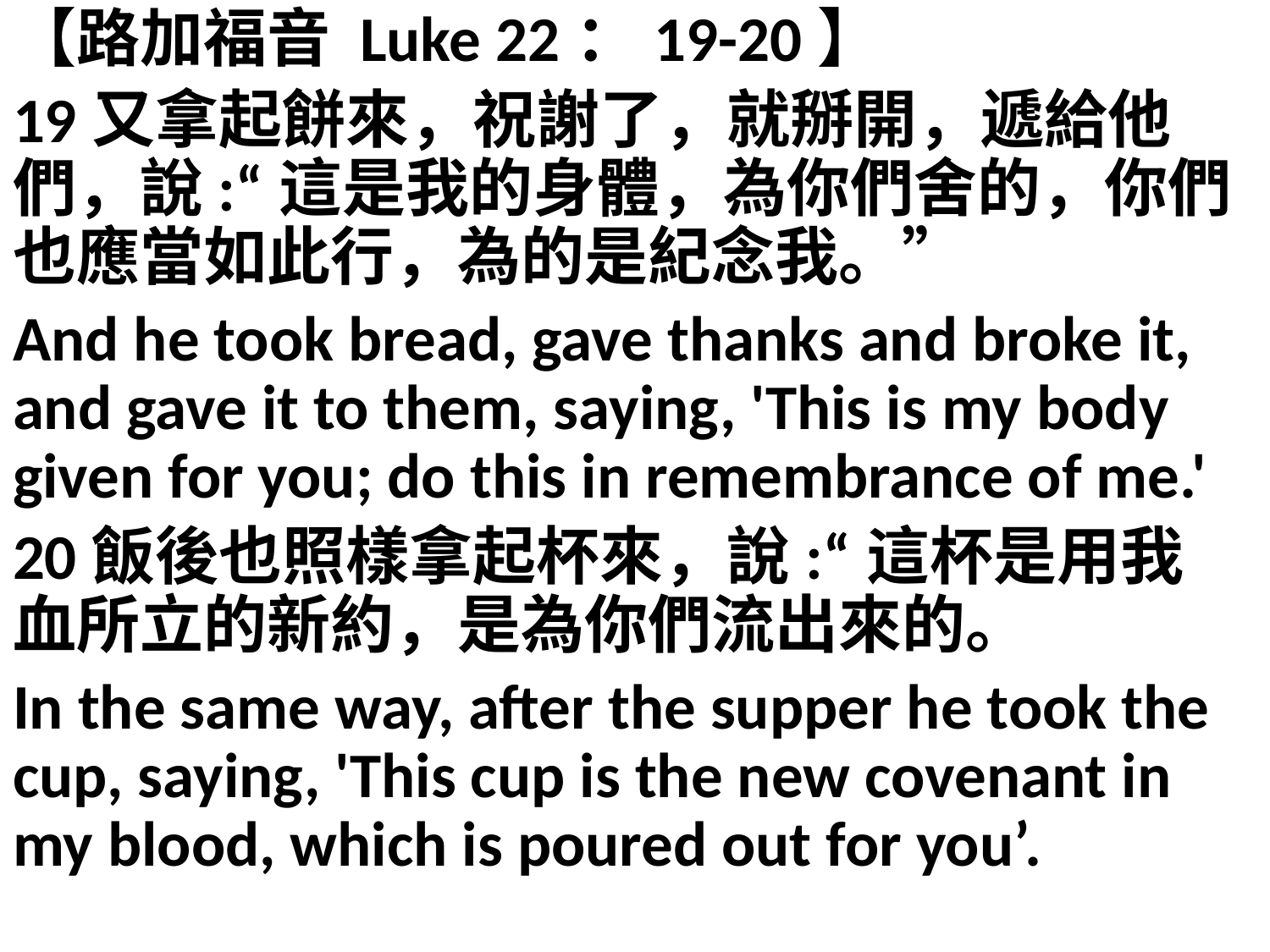

【路加福音 Luke 22：19-20】
19又拿起餅來，祝謝了，就掰開，遞給他們，說:“這是我的身體，為你們舍的，你們也應當如此行，為的是紀念我。”
And he took bread, gave thanks and broke it, and gave it to them, saying, 'This is my body given for you; do this in remembrance of me.'
20飯後也照樣拿起杯來，說:“這杯是用我血所立的新約，是為你們流出來的。
In the same way, after the supper he took the cup, saying, 'This cup is the new covenant in my blood, which is poured out for you’.